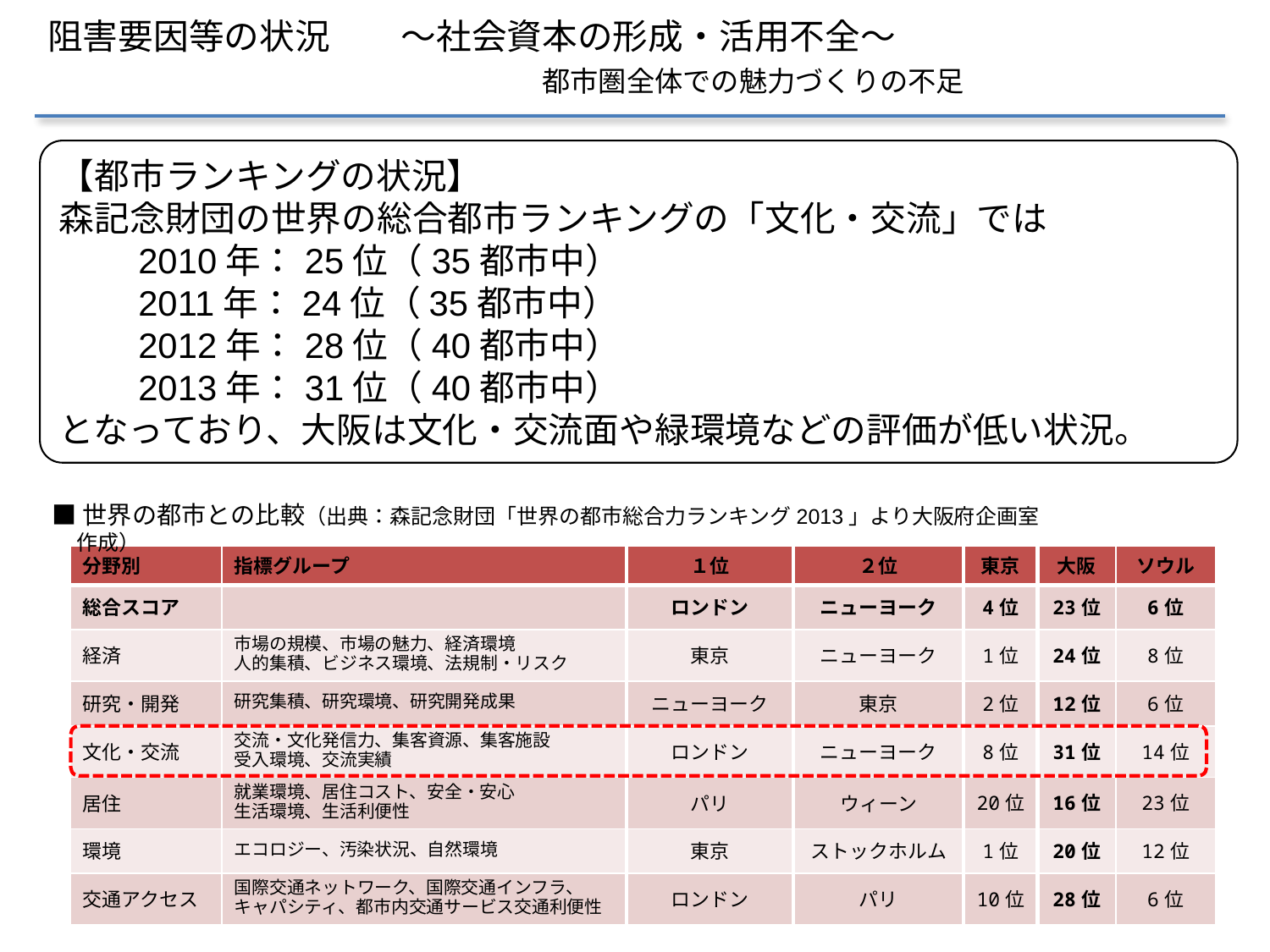

阻害要因等の状況　　～社会資本の形成・活用不全～
　　　　　　　　　　　　　　都市圏全体での魅力づくりの不足
【都市ランキングの状況】
森記念財団の世界の総合都市ランキングの「文化・交流」では
　　2010年：25位（35都市中）
　　2011年：24位（35都市中）
　　2012年：28位（40都市中）
　　2013年：31位（40都市中）
となっており、大阪は文化・交流面や緑環境などの評価が低い状況。
■世界の都市との比較（出典：森記念財団「世界の都市総合力ランキング2013」より大阪府企画室作成）
| 分野別 | 指標グループ | １位 | ２位 | 東京 | 大阪 | ソウル |
| --- | --- | --- | --- | --- | --- | --- |
| 総合スコア |  | ロンドン | ニューヨーク | 4位 | 23位 | 6位 |
| 経済 | 市場の規模、市場の魅力、経済環境 人的集積、ビジネス環境、法規制・リスク | 東京 | ニューヨーク | 1位 | 24位 | 8位 |
| 研究・開発 | 研究集積、研究環境、研究開発成果 | ニューヨーク | 東京 | 2位 | 12位 | 6位 |
| 文化・交流 | 交流・文化発信力、集客資源、集客施設 受入環境、交流実績 | ロンドン | ニューヨーク | 8位 | 31位 | 14位 |
| 居住 | 就業環境、居住コスト、安全・安心 生活環境、生活利便性 | パリ | ウィーン | 20位 | 16位 | 23位 |
| 環境 | エコロジー、汚染状況、自然環境 | 東京 | ストックホルム | 1位 | 20位 | 12位 |
| 交通アクセス | 国際交通ネットワーク、国際交通インフラ、 キャパシティ、都市内交通サービス交通利便性 | ロンドン | パリ | 10位 | 28位 | 6位 |